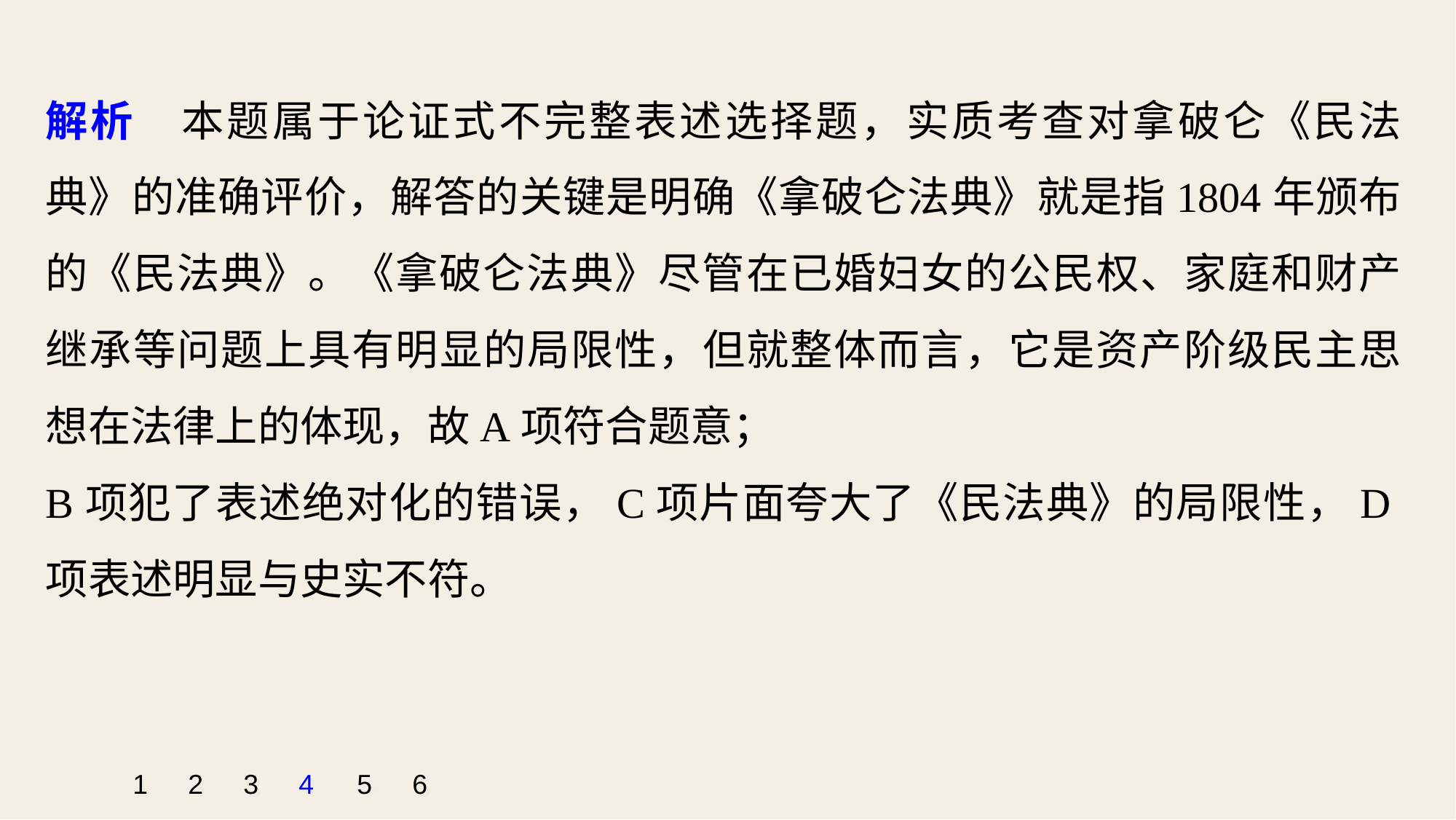

解析　本题属于论证式不完整表述选择题，实质考查对拿破仑《民法典》的准确评价，解答的关键是明确《拿破仑法典》就是指1804年颁布的《民法典》。《拿破仑法典》尽管在已婚妇女的公民权、家庭和财产继承等问题上具有明显的局限性，但就整体而言，它是资产阶级民主思想在法律上的体现，故A项符合题意；
B项犯了表述绝对化的错误，C项片面夸大了《民法典》的局限性，D项表述明显与史实不符。
1
2
3
4
5
6